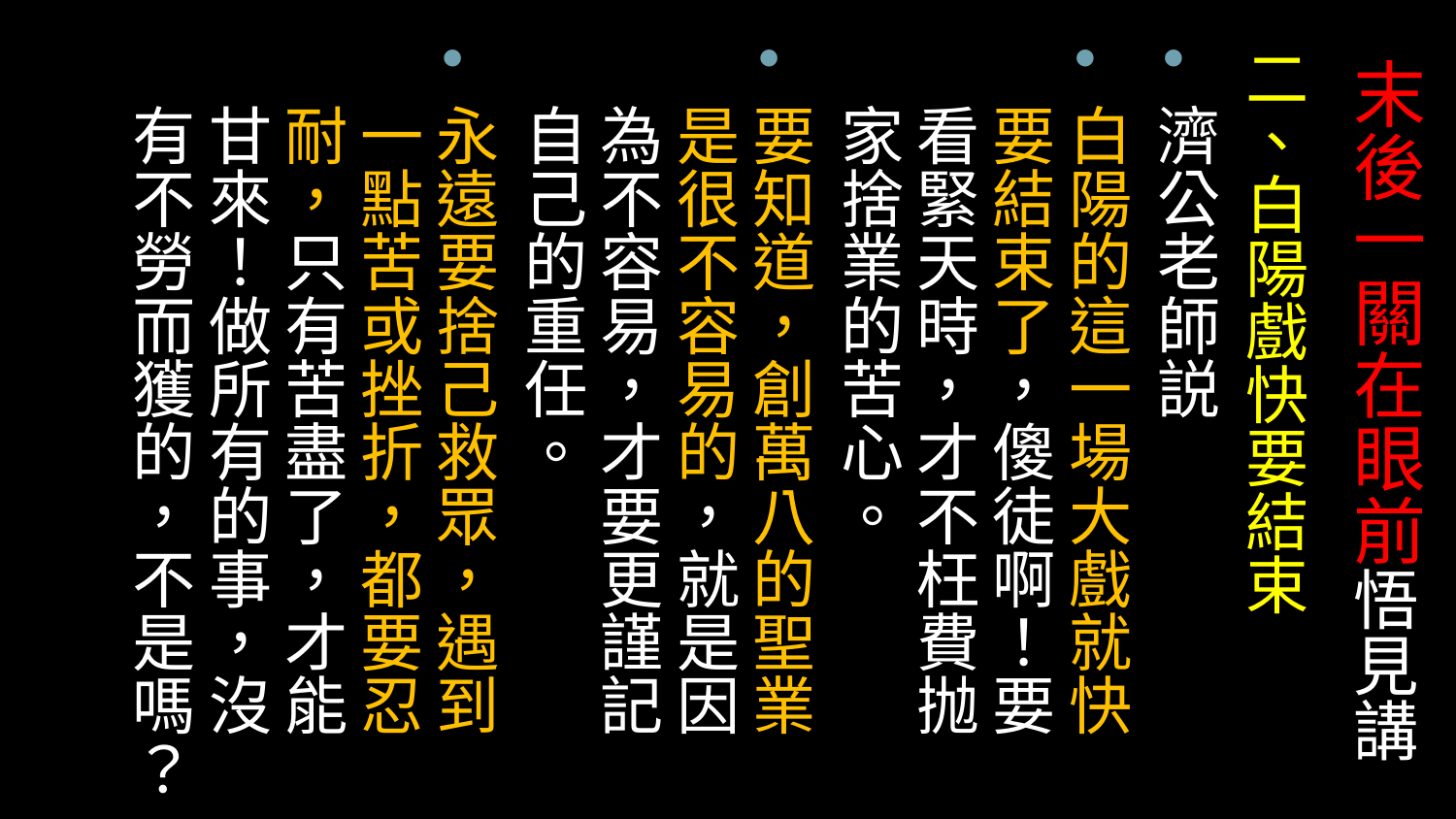

二、白陽戲快要結束
濟公老師説
白陽的這一場大戲就快要結束了，傻徒啊！要看緊天時，才不枉費抛家捨業的苦心。
要知道，創萬八的聖業是很不容易的，就是因為不容易，才要更謹記自己的重任。
永遠要捨己救眾，遇到一點苦或挫折，都要忍耐，只有苦盡了，才能甘來！做所有的事，沒有不勞而獲的，不是嗎？

# 末後一關在眼前悟見講